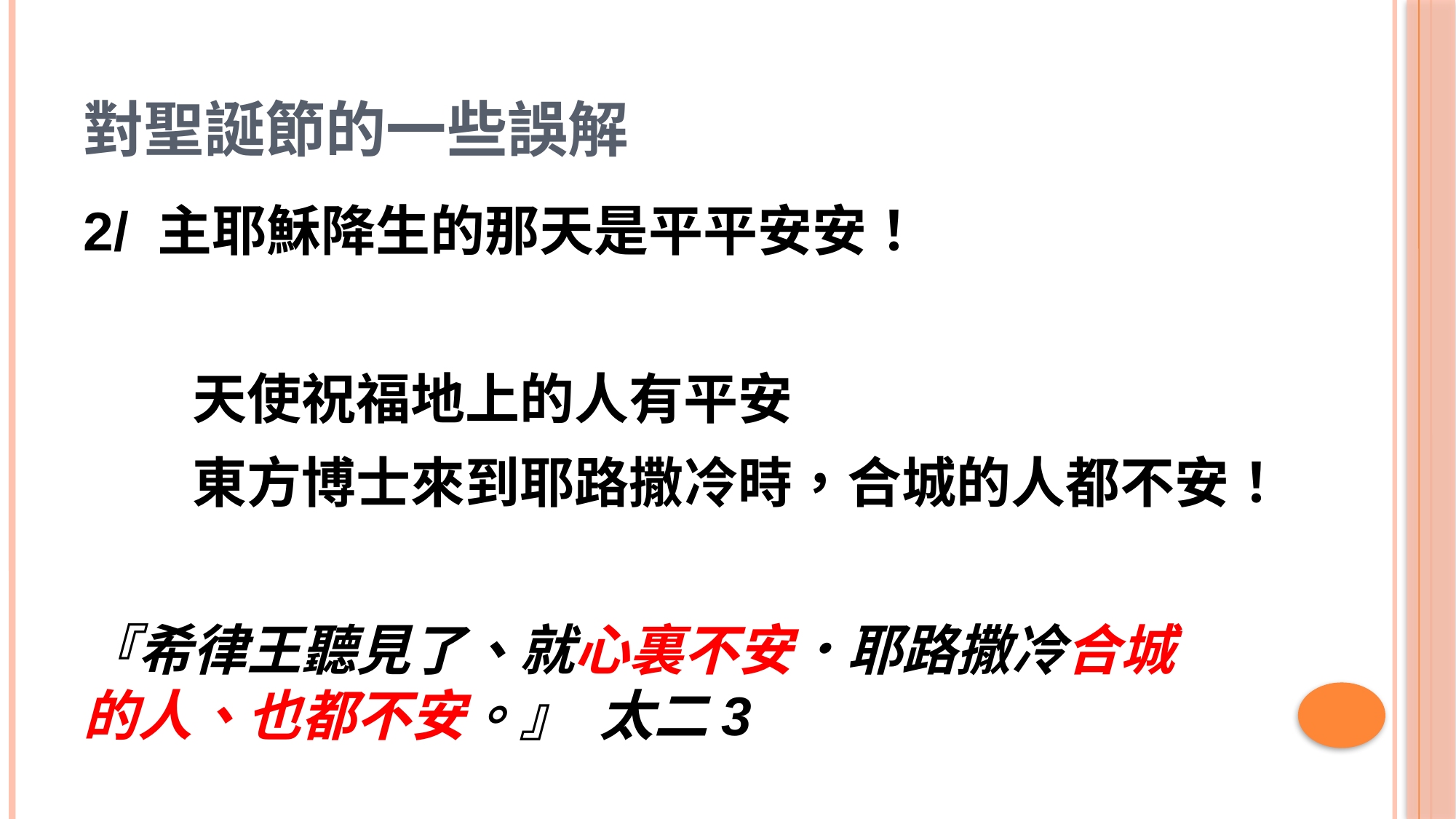

# 對聖誕節的一些誤解
2/ 主耶穌降生的那天是平平安安！

	天使祝福地上的人有平安
	東方博士來到耶路撒冷時，合城的人都不安！

『希律王聽見了、就心裏不安．耶路撒冷合城	的人、也都不安。』  太二3